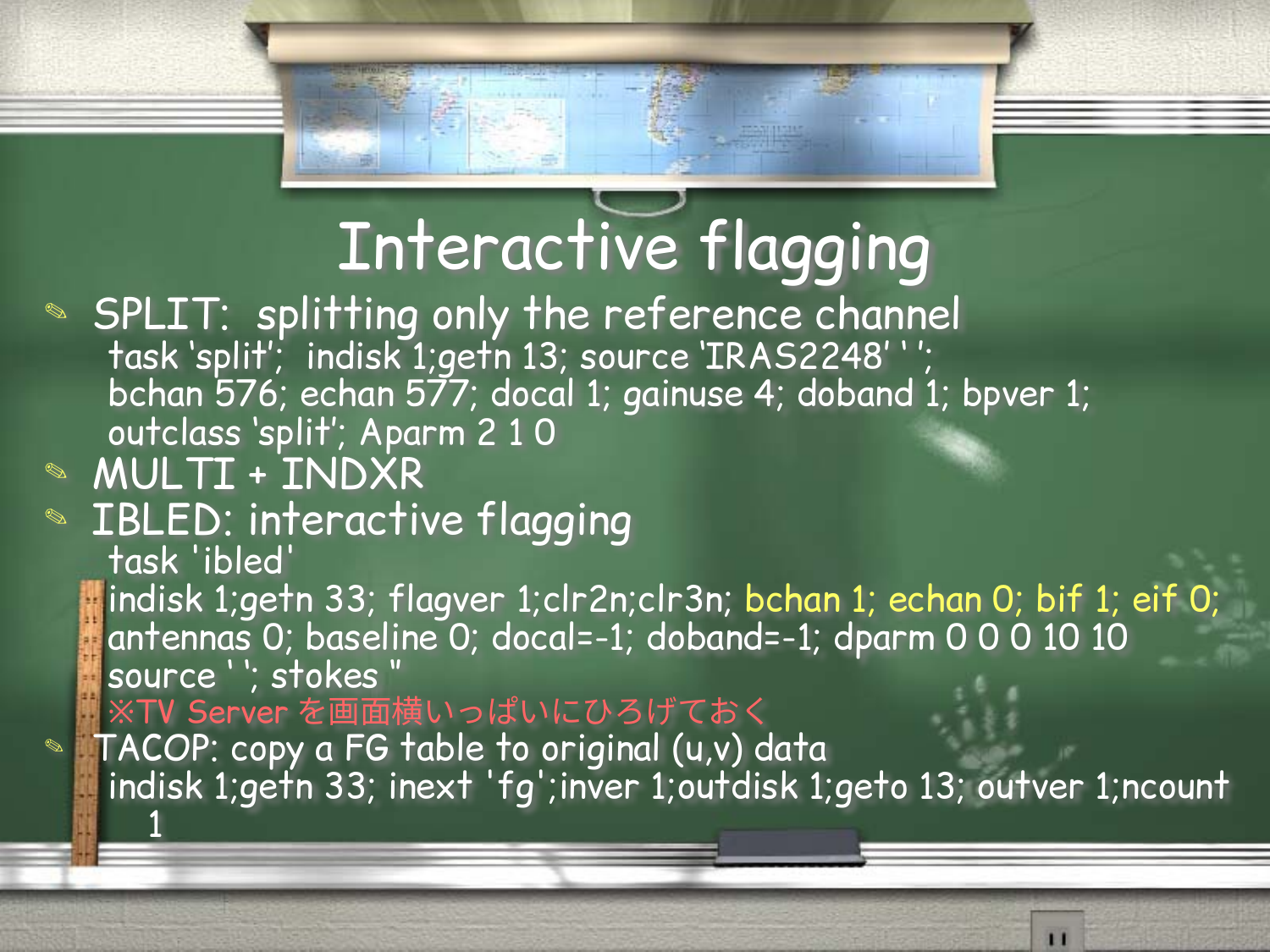

# Interactive flagging
SPLIT:  splitting only the reference channel
task ‘split’;  indisk 1;getn 13; source ‘IRAS2248’ ‘ ’;
bchan 576; echan 577; docal 1; gainuse 4; doband 1; bpver 1;
outclass ‘split’; Aparm 2 1 0
MULTI + INDXR
IBLED: interactive flagging
task 'ibled'
indisk 1;getn 33; flagver 1;clr2n;clr3n; bchan 1; echan 0; bif 1; eif 0;
antennas 0; baseline 0; docal=-1; doband=-1; dparm 0 0 0 10 10
source ‘ ‘; stokes ‘’
※TV Serverを画面横いっぱいにひろげておく
TACOP: copy a FG table to original (u,v) data
indisk 1;getn 33; inext 'fg';inver 1;outdisk 1;geto 13; outver 1;ncount 1